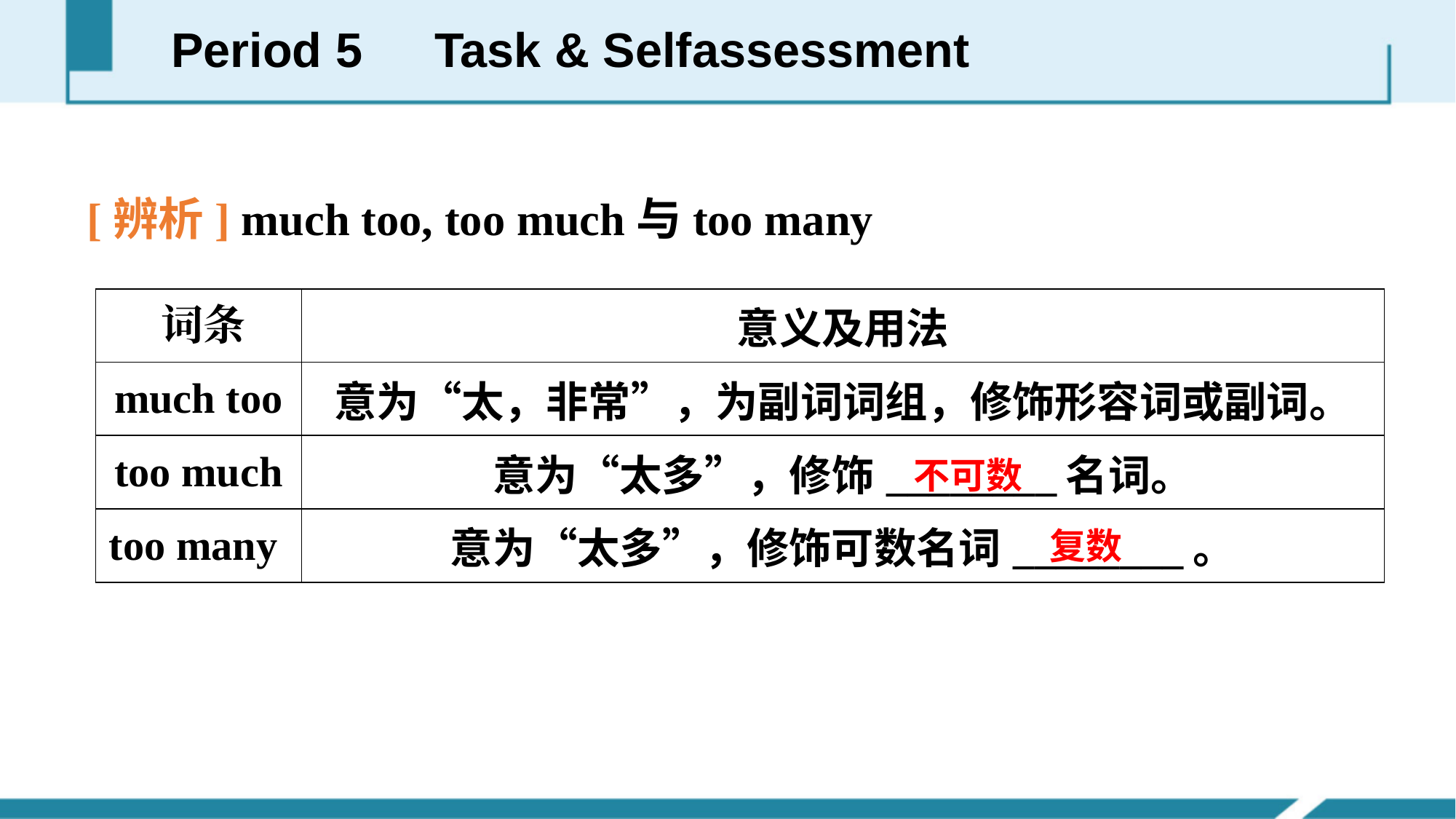

Period 5　Task & Self­assessment
[辨析] much too, too much与too many
| 词条 | 意义及用法 |
| --- | --- |
| much too | 意为“太，非常”，为副词词组，修饰形容词或副词。 |
| too much | 意为“太多”，修饰\_\_\_\_\_\_\_\_名词。 |
| too many | 意为“太多”，修饰可数名词\_\_\_\_\_\_\_\_。 |
不可数
复数